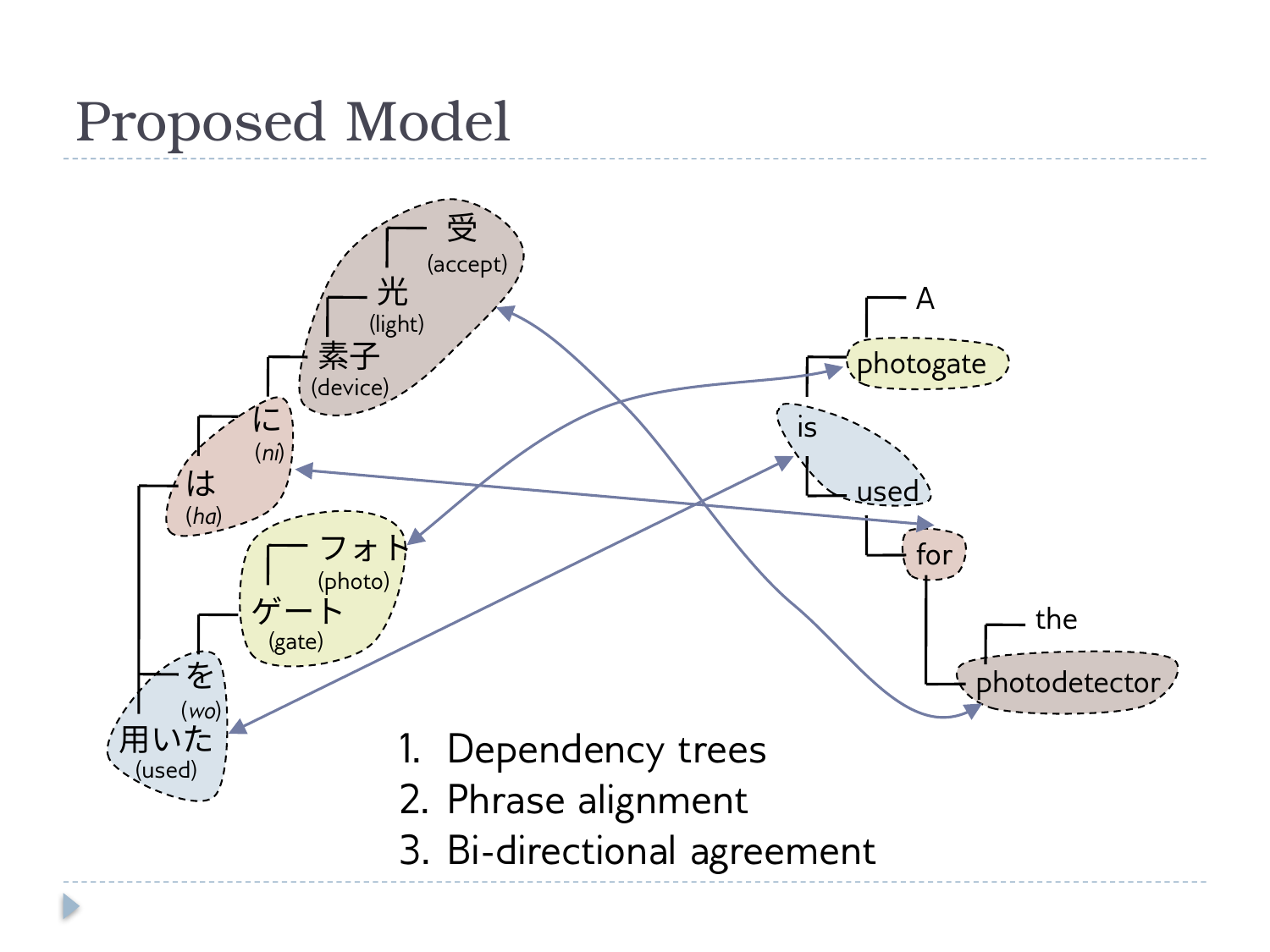

# Proposed Model

受
(accept)
光
A
(light)

素子
photogate

(device)

に
is
(ni)
は
used
(ha)

フォト
for
(photo)
ゲート
the
(gate)

を
photodetector
(wo)
Dependency trees
Phrase alignment
Bi-directional agreement
用いた
(used)